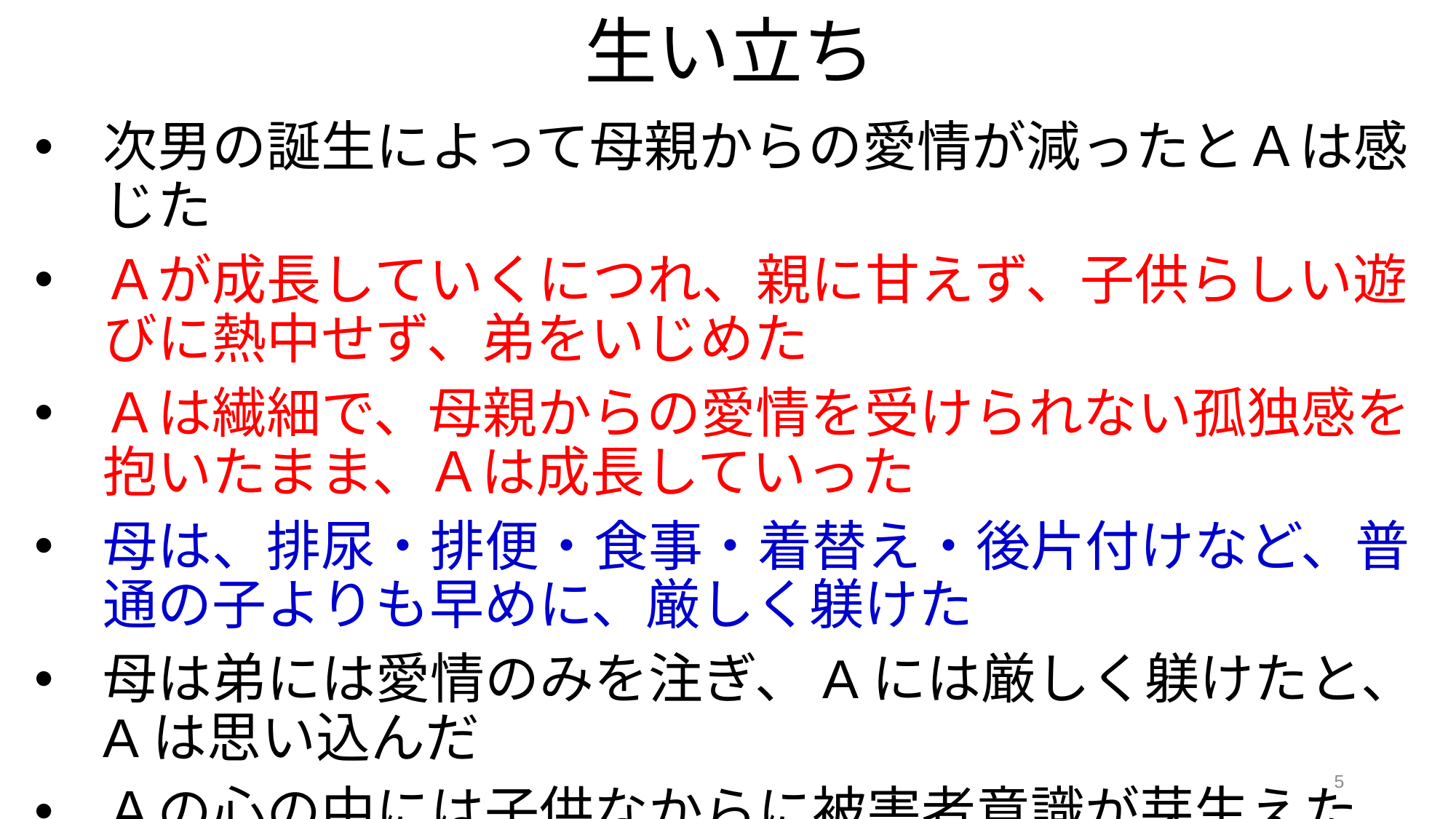

# 生い立ち
次男の誕生によって母親からの愛情が減ったとＡは感じた
Ａが成長していくにつれ、親に甘えず、子供らしい遊びに熱中せず、弟をいじめた
Ａは繊細で、母親からの愛情を受けられない孤独感を抱いたまま、Ａは成長していった
母は、排尿・排便・食事・着替え・後片付けなど、普通の子よりも早めに、厳しく躾けた
母は弟には愛情のみを注ぎ、Aには厳しく躾けたと、Aは思い込んだ
Ａの心の中には子供なからに被害者意識が芽生えた

5